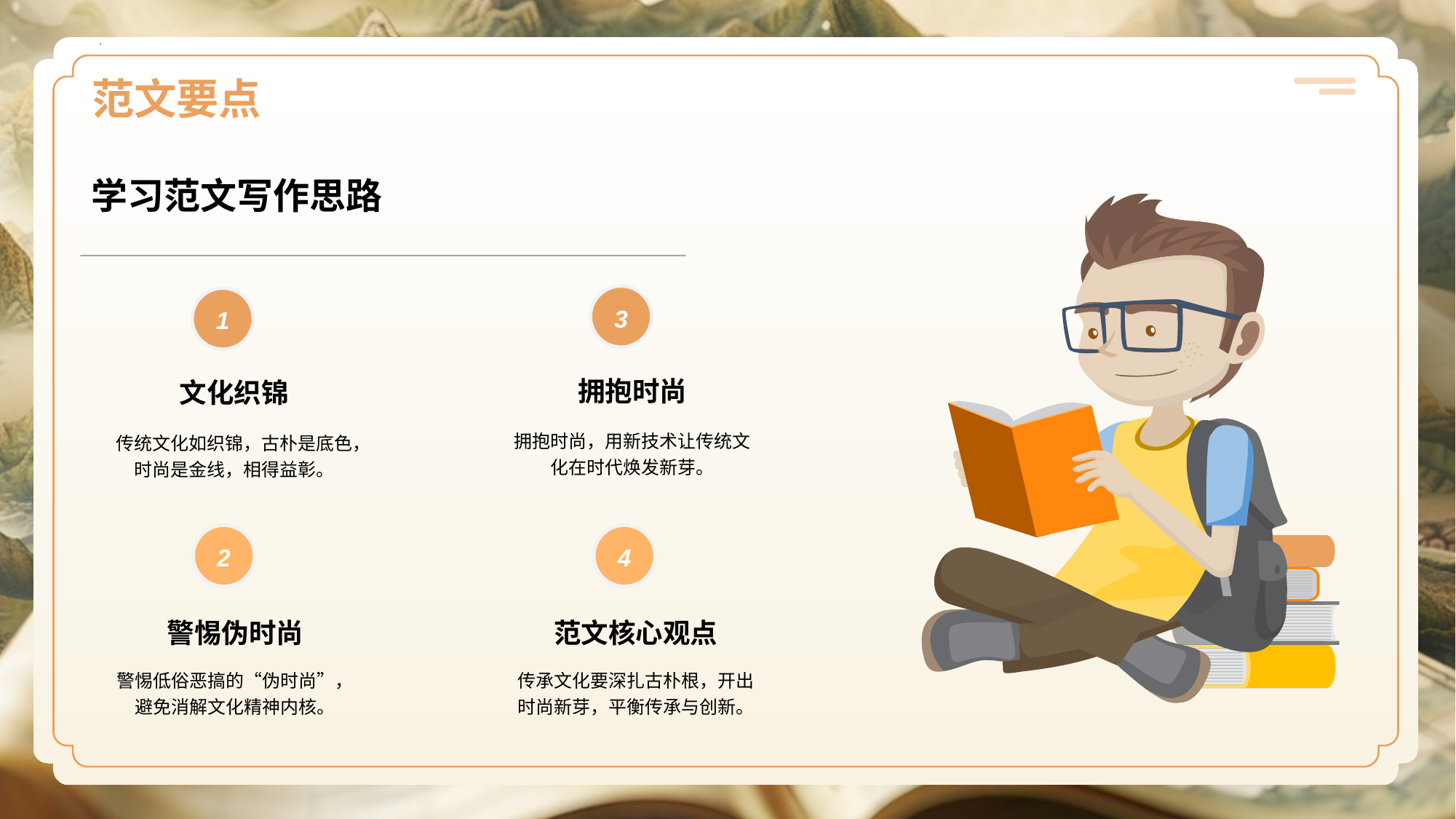

# 范文要点
学习范文写作思路

3
警惕伪时尚
警惕低俗恶搞的“伪时尚”，避免消解文化精神内核。
1
文化织锦
传统文化如织锦，古朴是底色，时尚是金线，相得益彰。

拥抱时尚
拥抱时尚，用新技术让传统文化在时代焕发新芽。
2

4
范文核心观点
传承文化要深扎古朴根，开出时尚新芽，平衡传承与创新。